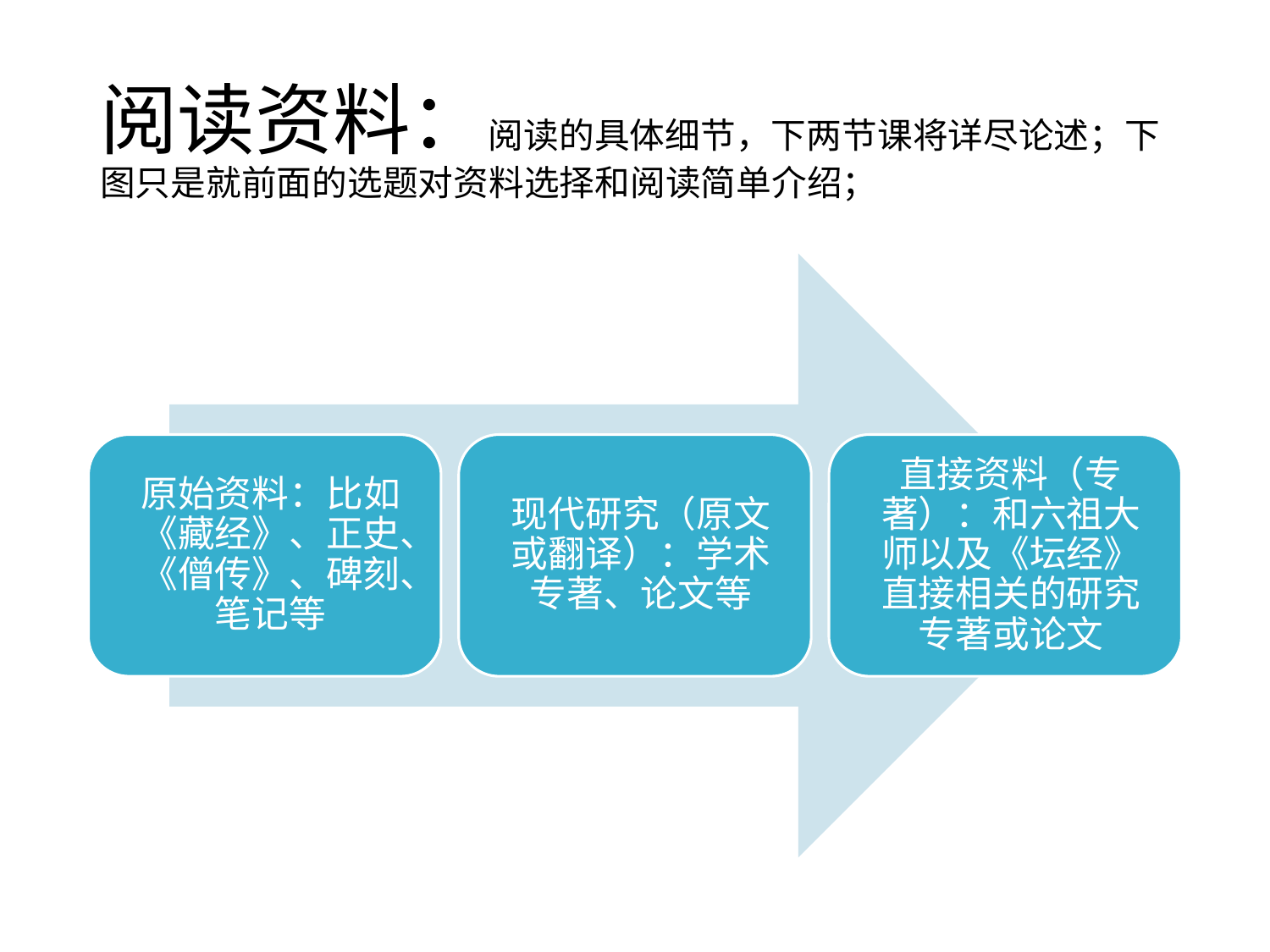

# 阅读资料：阅读的具体细节，下两节课将详尽论述；下图只是就前面的选题对资料选择和阅读简单介绍；
原始资料：比如《藏经》、正史、《僧传》、碑刻、笔记等
现代研究（原文或翻译）：学术专著、论文等
直接资料（专著）：和六祖大师以及《坛经》直接相关的研究专著或论文